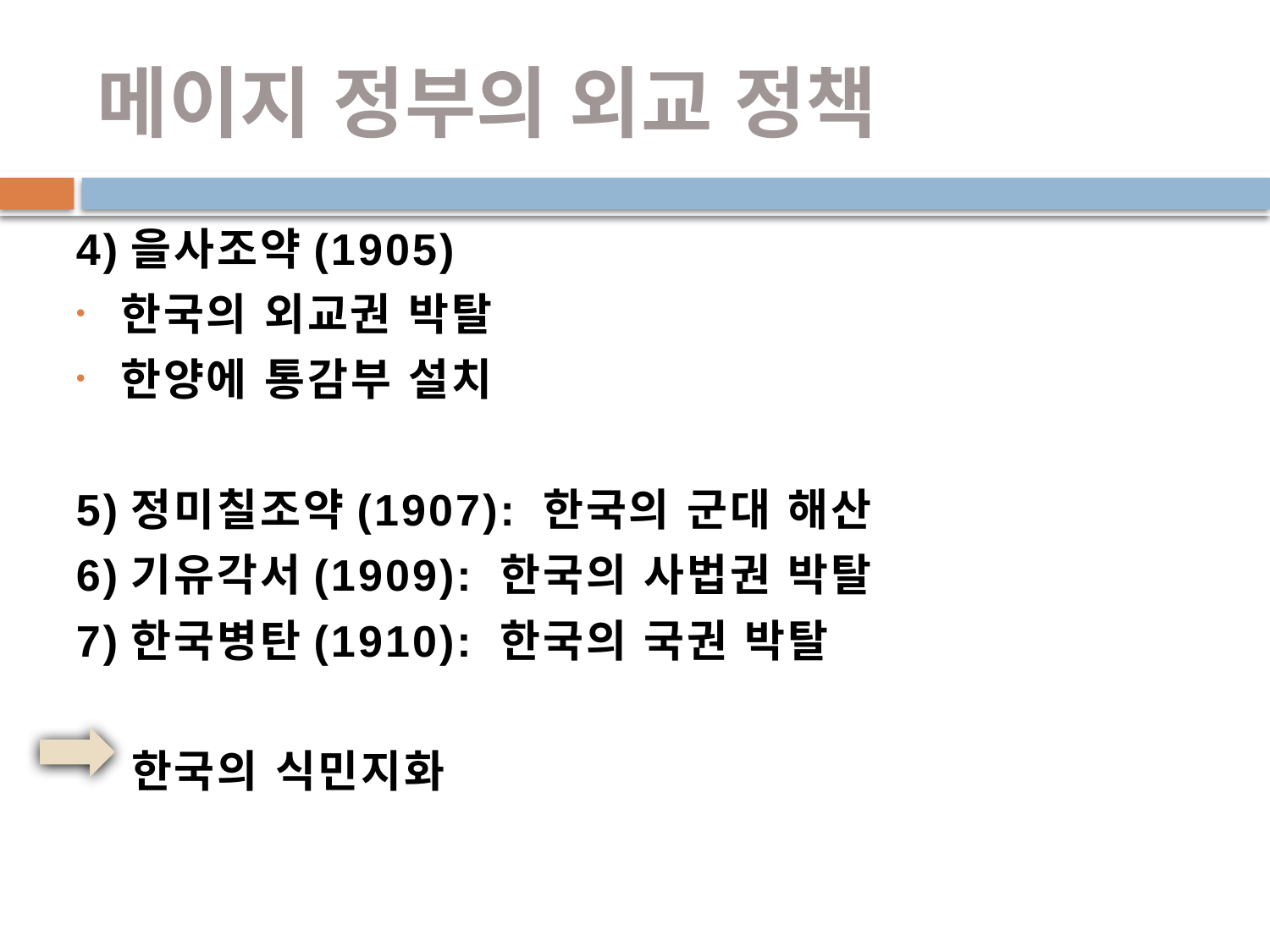

# 메이지 정부의 외교 정책
4)을사조약(1905)
한국의 외교권 박탈
한양에 통감부 설치

5)정미칠조약(1907): 한국의 군대 해산
6)기유각서(1909): 한국의 사법권 박탈
7)한국병탄(1910): 한국의 국권 박탈

   한국의 식민지화